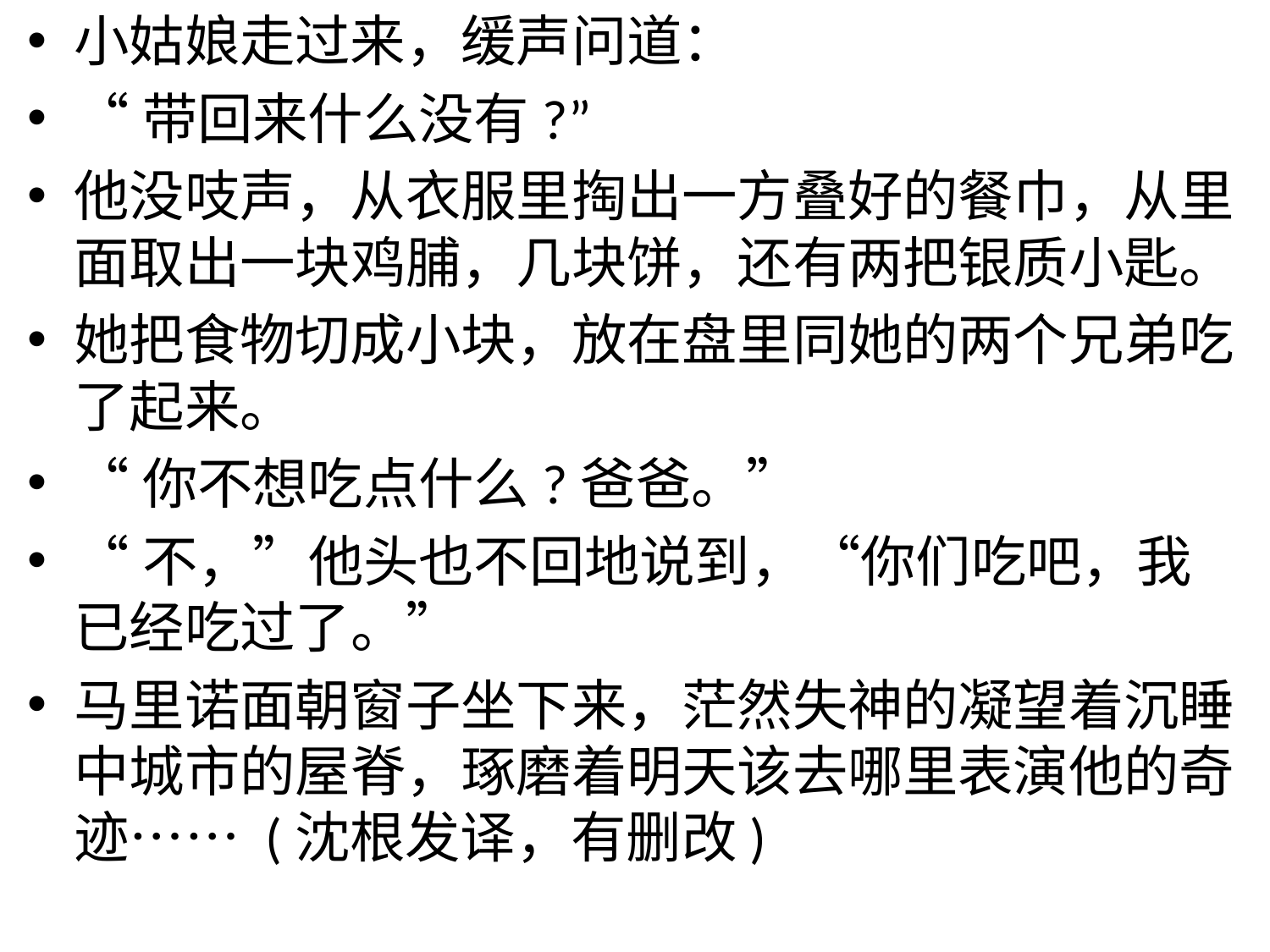

小姑娘走过来，缓声问道：
“带回来什么没有?”
他没吱声，从衣服里掏出一方叠好的餐巾，从里面取出一块鸡脯，几块饼，还有两把银质小匙。
她把食物切成小块，放在盘里同她的两个兄弟吃了起来。
“你不想吃点什么?爸爸。”
“不，”他头也不回地说到，“你们吃吧，我已经吃过了。”
马里诺面朝窗子坐下来，茫然失神的凝望着沉睡中城市的屋脊，琢磨着明天该去哪里表演他的奇迹…… (沈根发译，有删改)